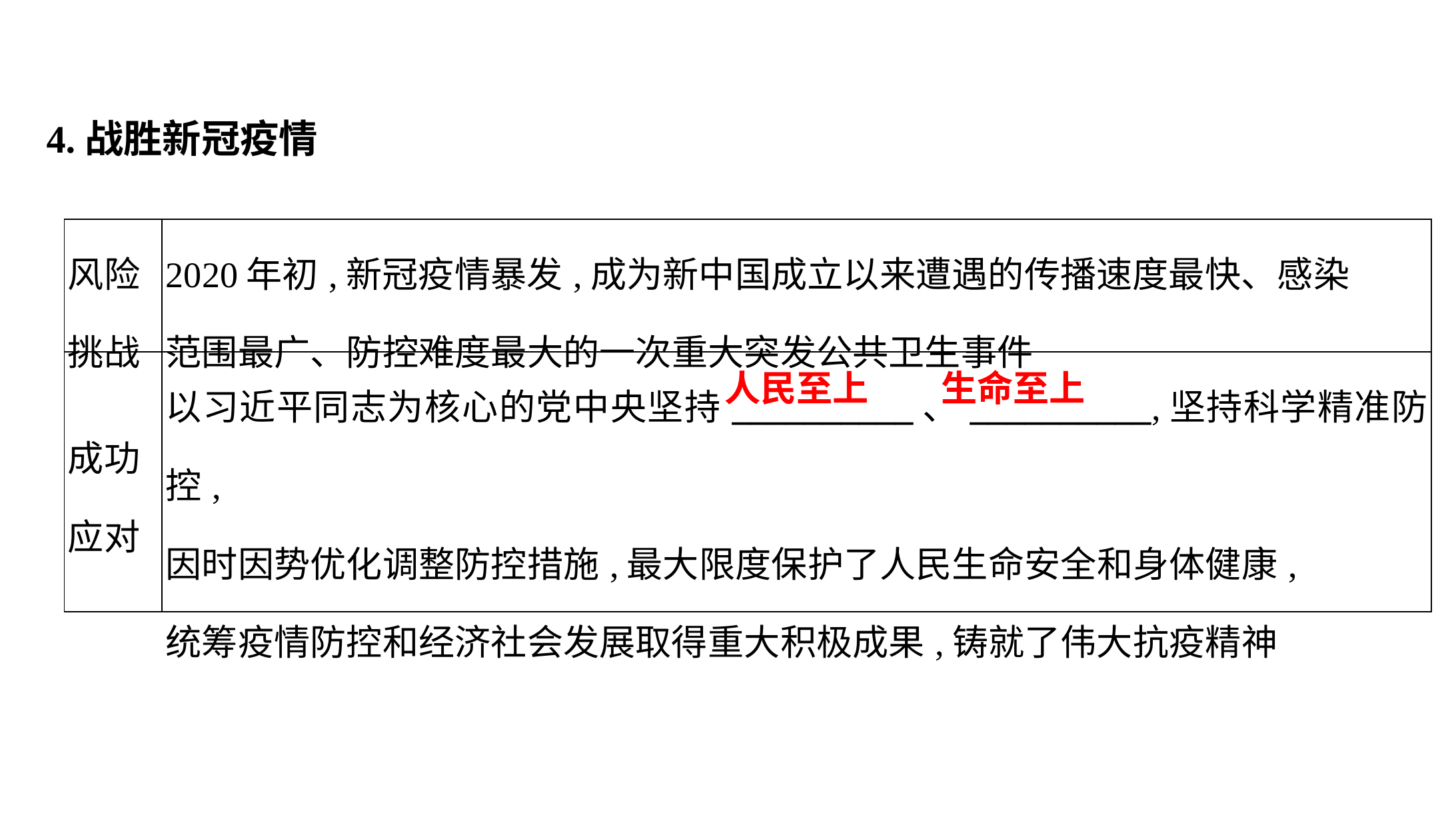

4.战胜新冠疫情
| 风险 挑战 | 2020年初,新冠疫情暴发,成为新中国成立以来遭遇的传播速度最快、感染 范围最广、防控难度最大的一次重大突发公共卫生事件 |
| --- | --- |
| 成功 应对 | 以习近平同志为核心的党中央坚持\_\_\_\_\_\_\_\_\_\_、\_\_\_\_\_\_\_\_\_\_,坚持科学精准防控, 因时因势优化调整防控措施,最大限度保护了人民生命安全和身体健康, 统筹疫情防控和经济社会发展取得重大积极成果,铸就了伟大抗疫精神 |
人民至上
生命至上